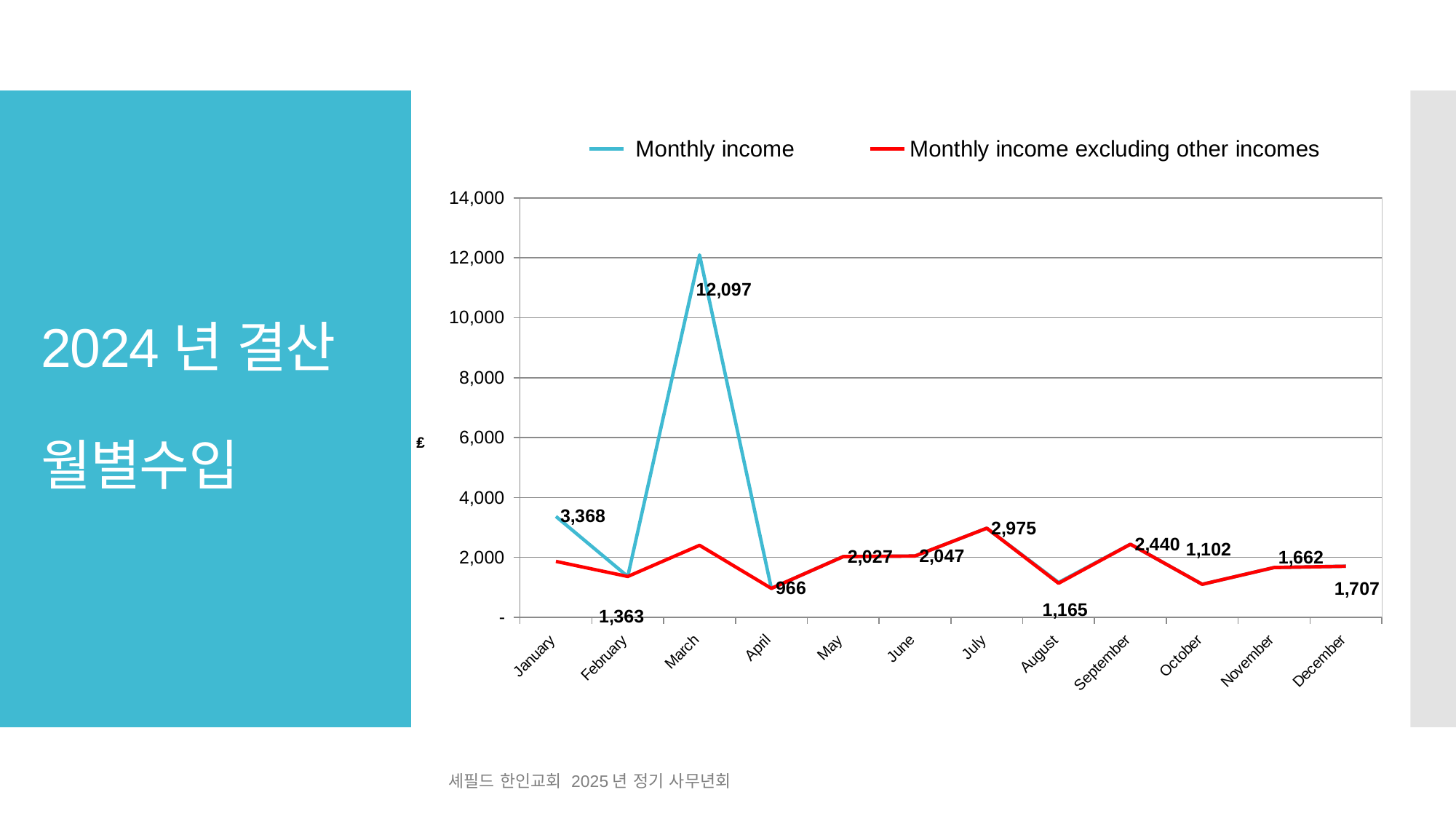

### Chart

| Category |  Monthly income  | Monthly income excluding other incomes |
|---|---|---|
|  January  | 3367.75 | 1867.75 |
|  February  | 1363.2 | 1363.2 |
|  March  | 12097.119999999999 | 2404.199999999999 |
|  April  | 966.0 | 966.0 |
|  May  | 2026.5 | 2026.5 |
|  June  | 2047.26 | 2047.26 |
|  July  | 2975.0 | 2975.0 |
|  August  | 1165.36 | 1137.0 |
|  September  | 2439.6 | 2439.6 |
|  October  | 1102.0 | 1102.0 |
|  November  | 1662.0 | 1662.0 |
|  December  | 1707.47 | 1705.5 |
# 2024년 결산
월별수입
셰필드 한인교회 2025년 정기 사무년회